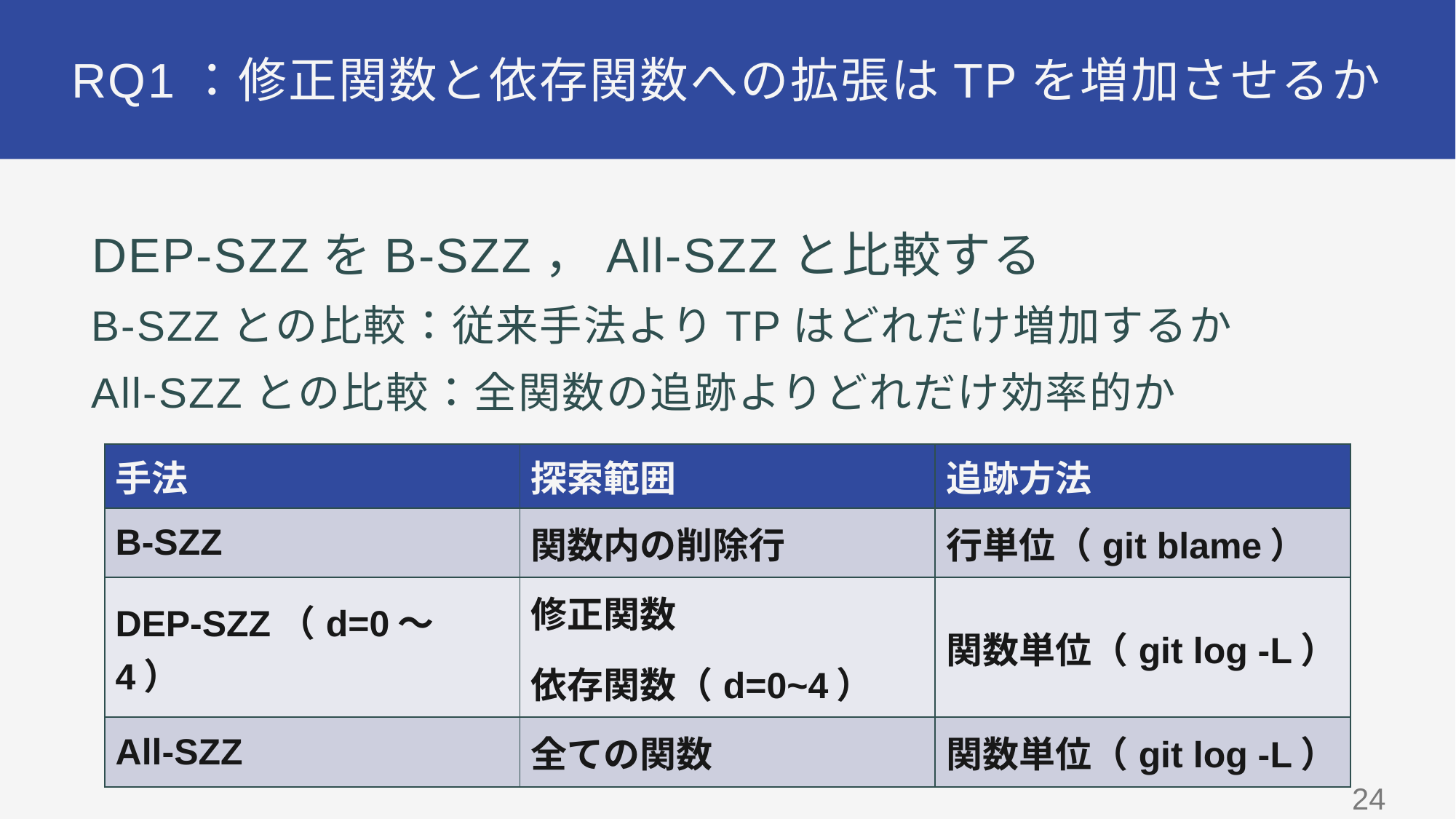

# RQ1：修正関数と依存関数への拡張はTPを増加させるか

DEP-SZZをB-SZZ，All-SZZと比較する
B-SZZとの比較：従来手法よりTPはどれだけ増加するか
All-SZZとの比較：全関数の追跡よりどれだけ効率的か
| 手法 | 探索範囲 | 追跡方法 |
| --- | --- | --- |
| B-SZZ | 関数内の削除行 | 行単位（git blame） |
| DEP-SZZ（d=0〜4） | 修正関数 依存関数（d=0~4） | 関数単位（git log -L） |
| All-SZZ | 全ての関数 | 関数単位（git log -L） |
24